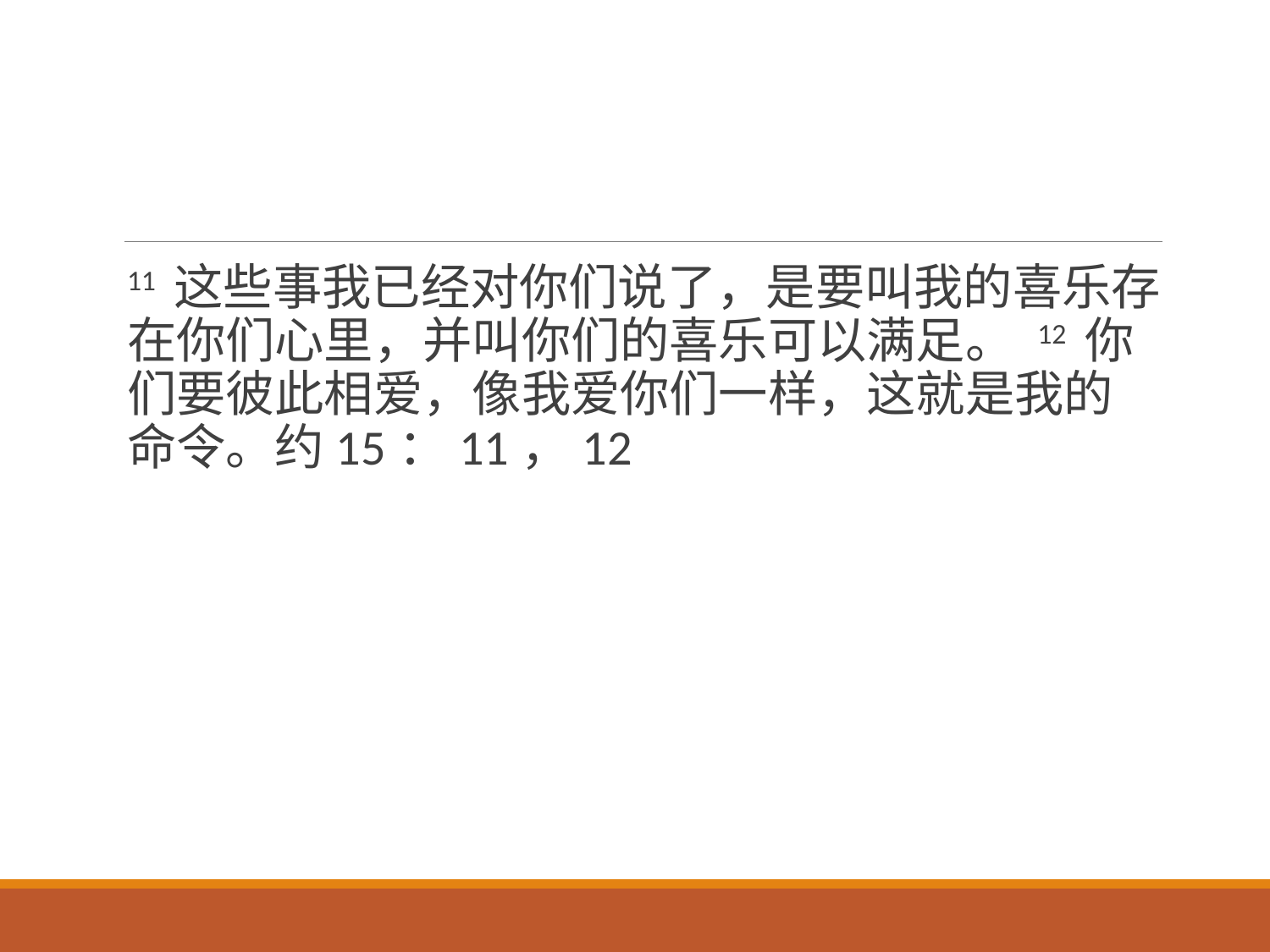

#
11 这些事我已经对你们说了，是要叫我的喜乐存在你们心里，并叫你们的喜乐可以满足。 12 你们要彼此相爱，像我爱你们一样，这就是我的命令。约15：11，12